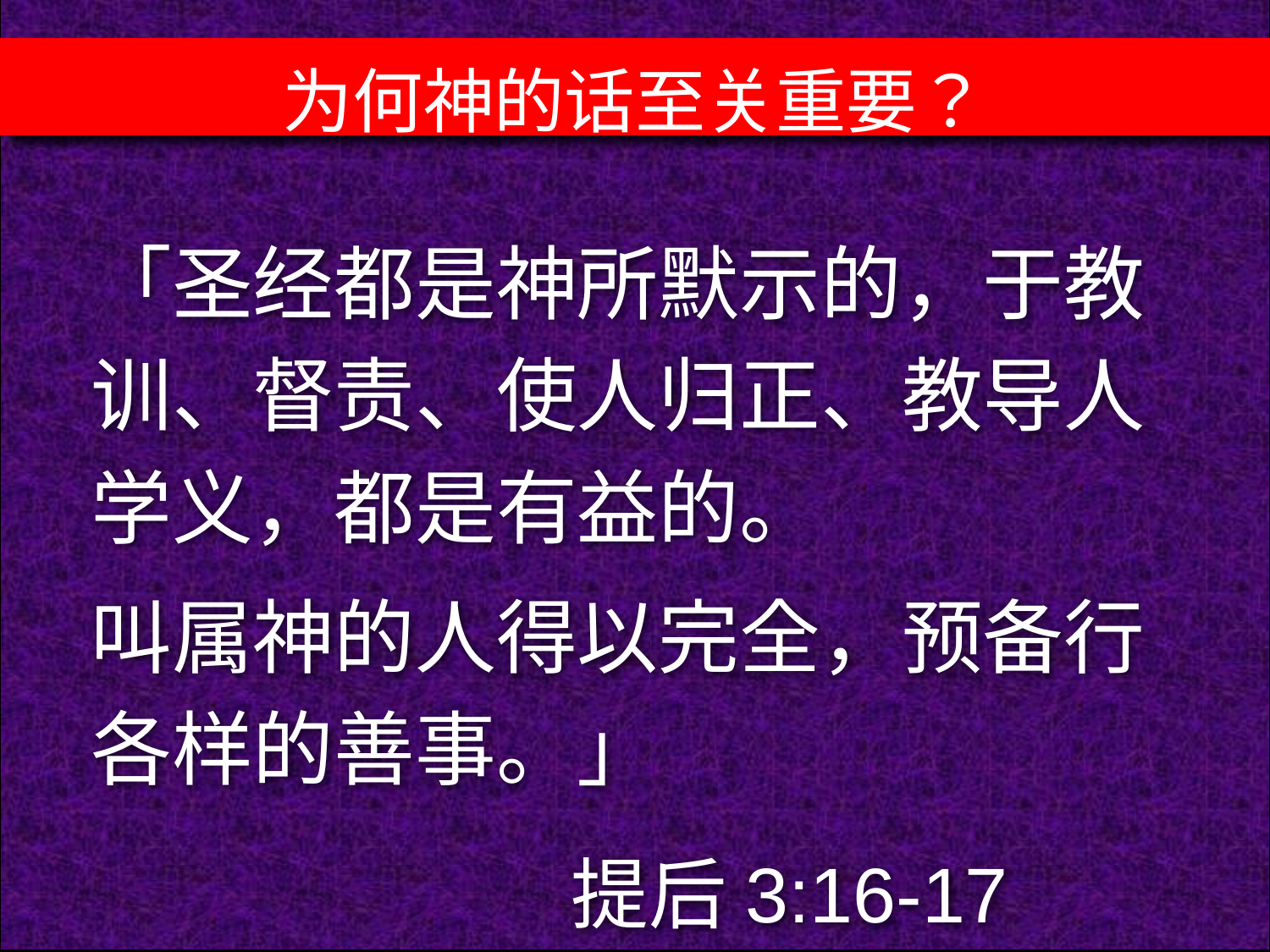

# 为何神的话至关重要？
「圣经都是神所默示的，于教训、督责、使人归正、教导人学义，都是有益的。
叫属神的人得以完全，预备行各样的善事。」
提后3:16-17